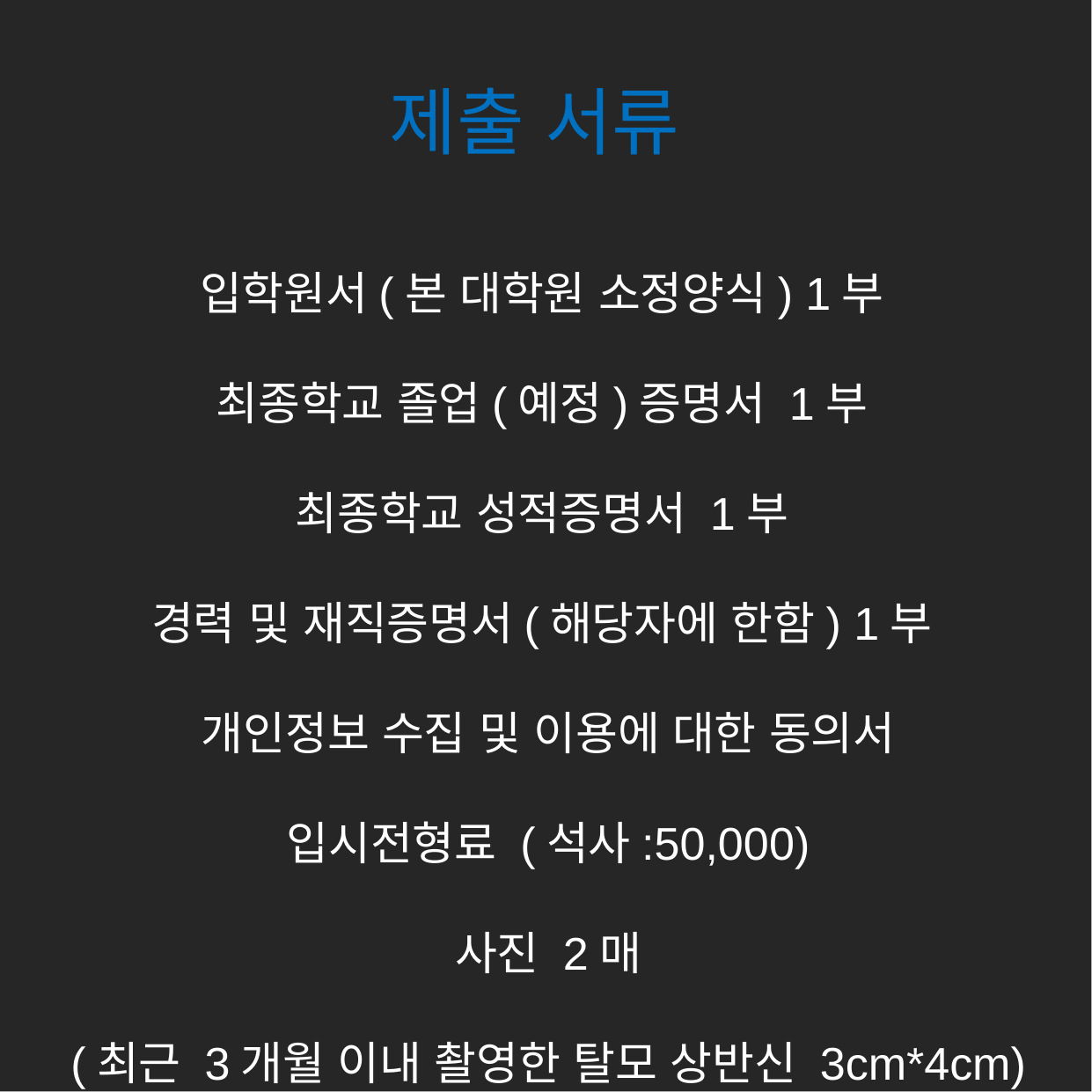

#
제출 서류
입학원서(본 대학원 소정양식) 1부
최종학교 졸업(예정)증명서 1부
최종학교 성적증명서 1부
경력 및 재직증명서(해당자에 한함) 1부
개인정보 수집 및 이용에 대한 동의서
입시전형료 (석사:50,000)
사진 2매
(최근 3개월 이내 촬영한 탈모 상반신 3cm*4cm)